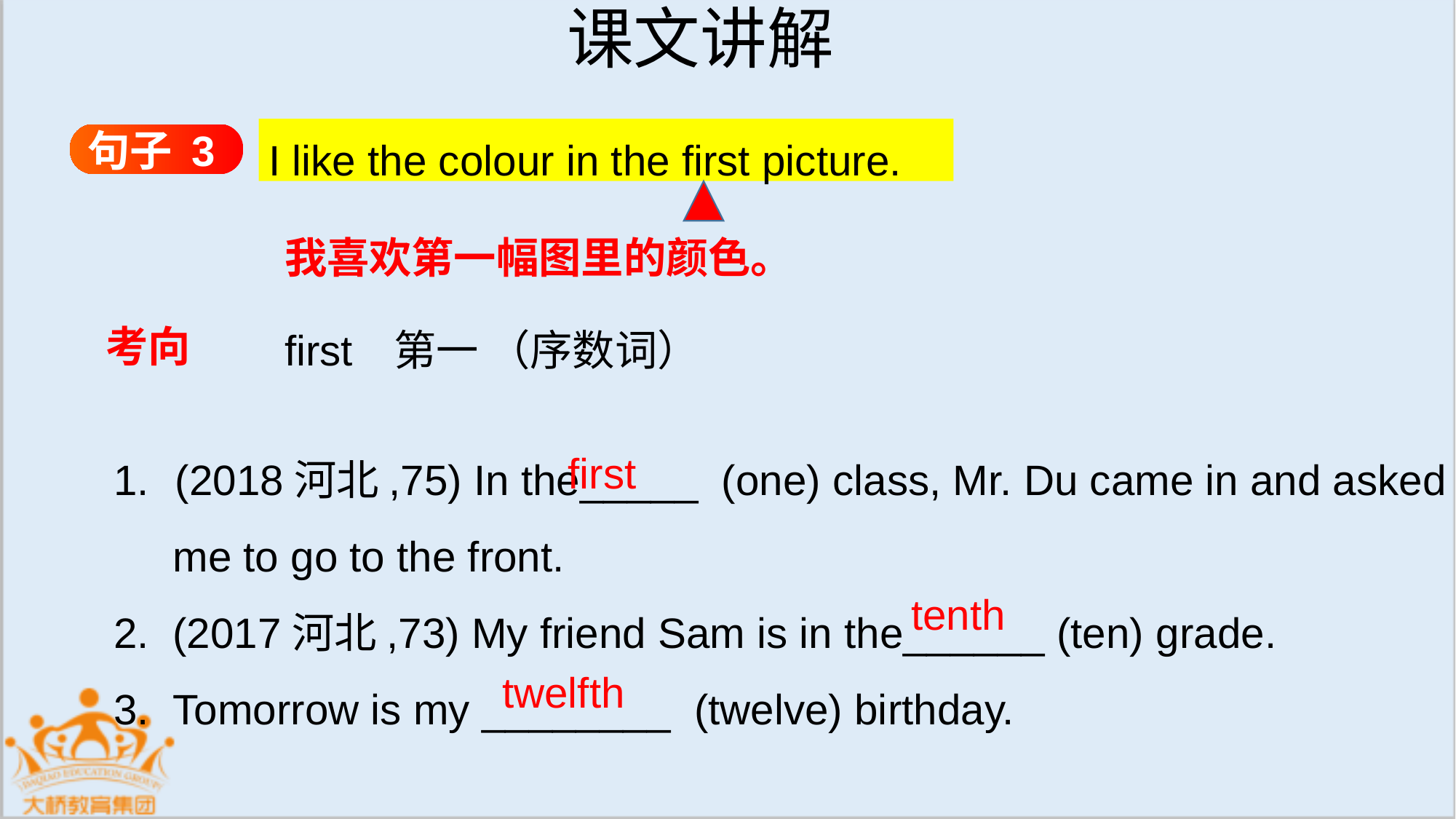

课文讲解
句子 3

I like the colour in the first picture.

我喜欢第一幅图里的颜色。
first	第一 （序数词）
考向
(2018河北,75) In the_____  (one) class, Mr. Du came in and asked
     me to go to the front.
2.  (2017河北,73) My friend Sam is in the______ (ten) grade.
3.  Tomorrow is my ________  (twelve) birthday.
first
tenth
twelfth